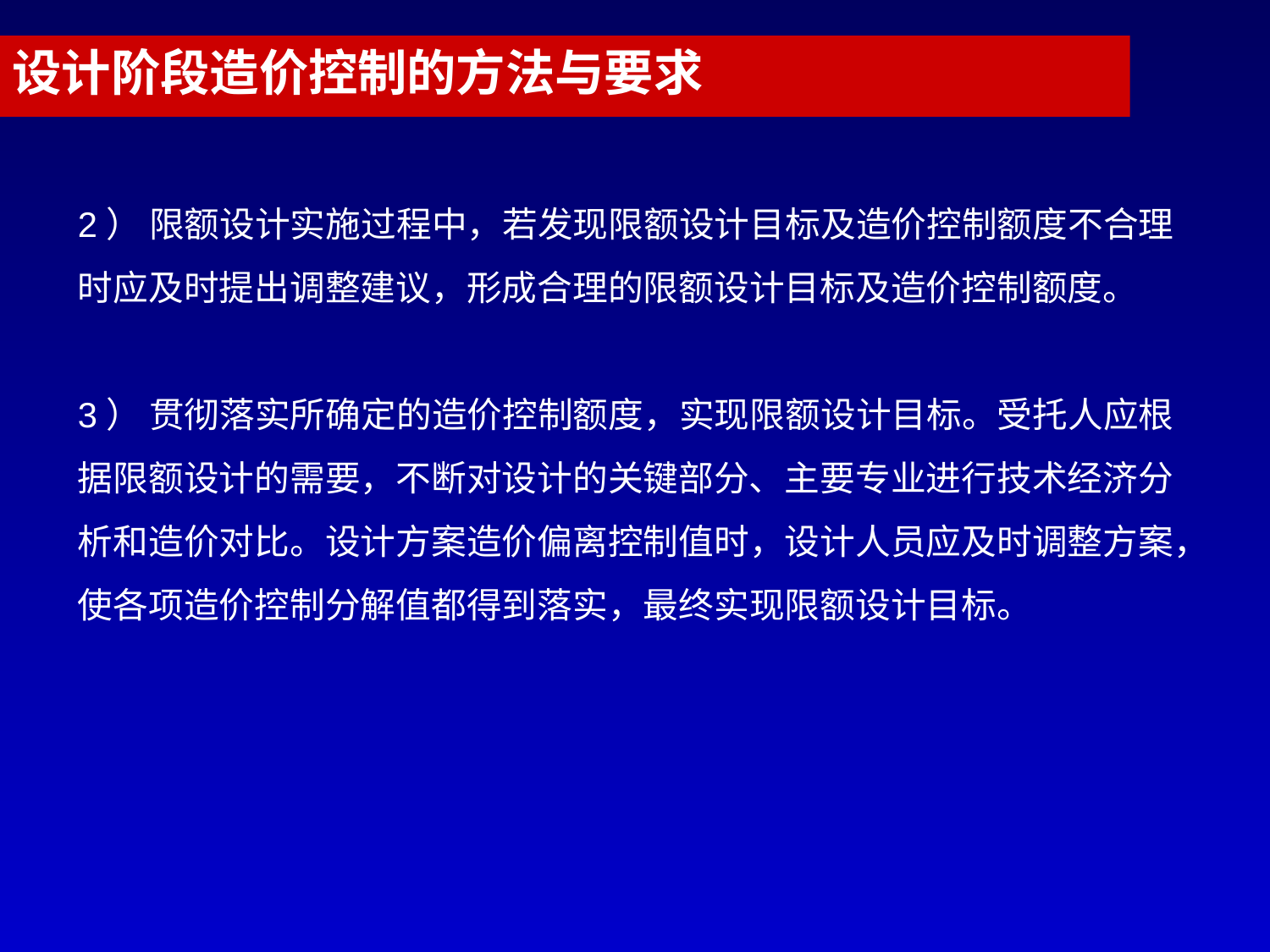

设计阶段造价控制的方法与要求
2） 限额设计实施过程中，若发现限额设计目标及造价控制额度不合理时应及时提出调整建议，形成合理的限额设计目标及造价控制额度。

3） 贯彻落实所确定的造价控制额度，实现限额设计目标。受托人应根据限额设计的需要，不断对设计的关键部分、主要专业进行技术经济分析和造价对比。设计方案造价偏离控制值时，设计人员应及时调整方案，使各项造价控制分解值都得到落实，最终实现限额设计目标。

40